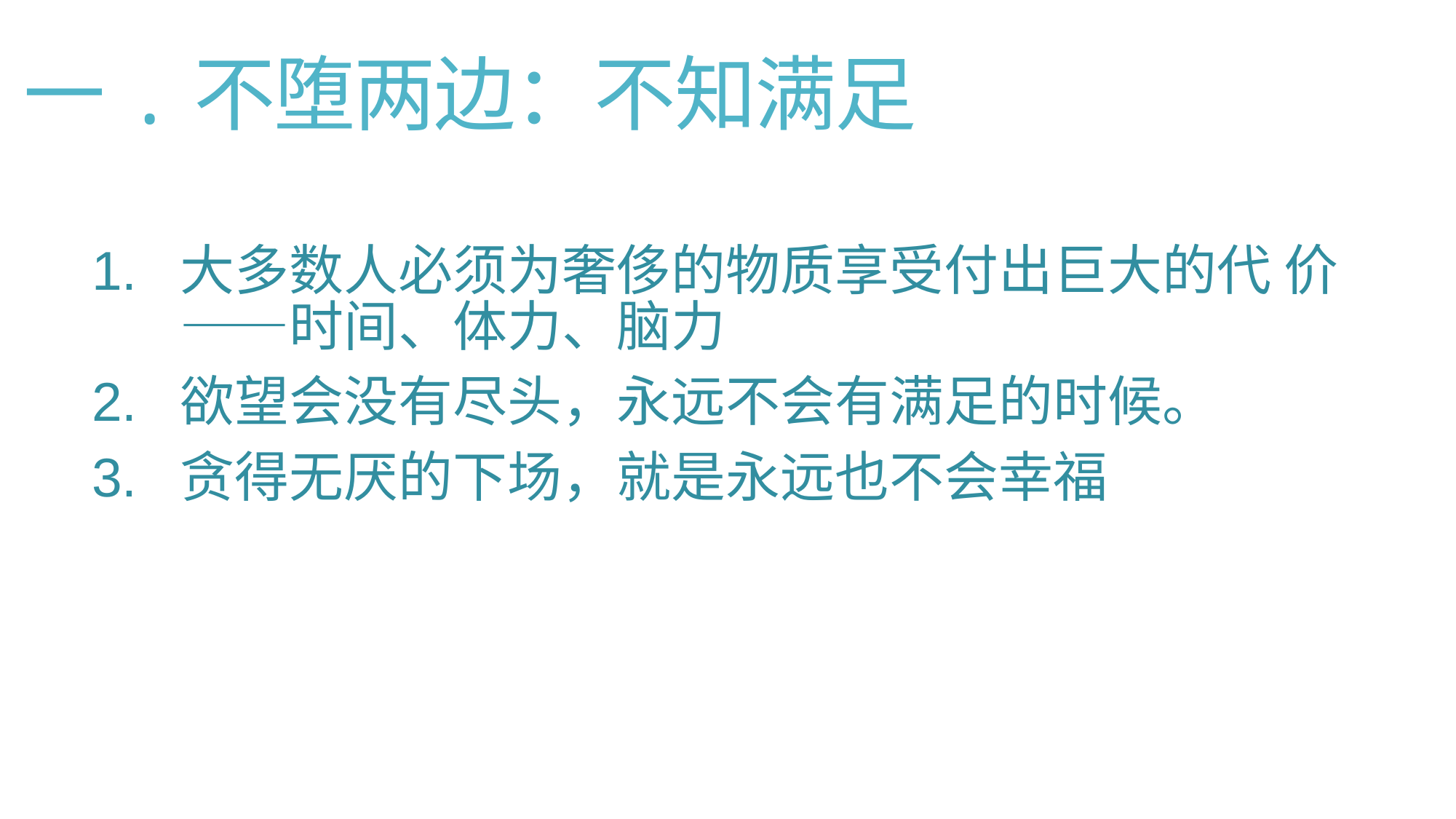

# 一.不堕两边：不知满足
大多数人必须为奢侈的物质享受付出巨大的代 价——时间、体力、脑力
欲望会没有尽头，永远不会有满足的时候。
贪得无厌的下场，就是永远也不会幸福